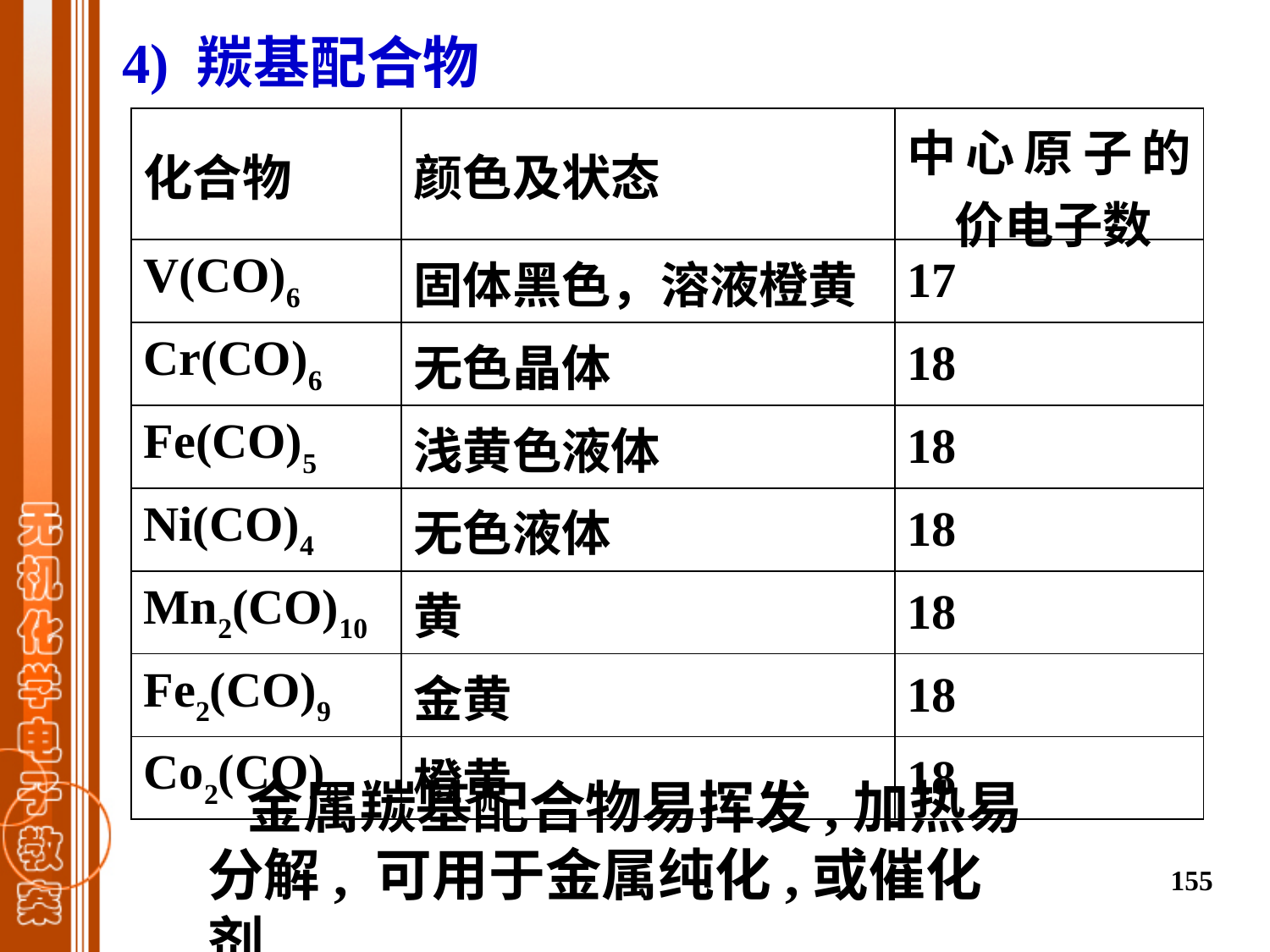

4) 羰基配合物
| 化合物 | 颜色及状态 | 中心原子的价电子数 |
| --- | --- | --- |
| V(CO)6 | 固体黑色，溶液橙黄 | 17 |
| Cr(CO)6 | 无色晶体 | 18 |
| Fe(CO)5 | 浅黄色液体 | 18 |
| Ni(CO)4 | 无色液体 | 18 |
| Mn2(CO)10 | 黄 | 18 |
| Fe2(CO)9 | 金黄 | 18 |
| Co2(CO)8 | 橙黄 | 18 |
  金属羰基配合物易挥发,加热易分解, 可用于金属纯化,或催化剂.
155